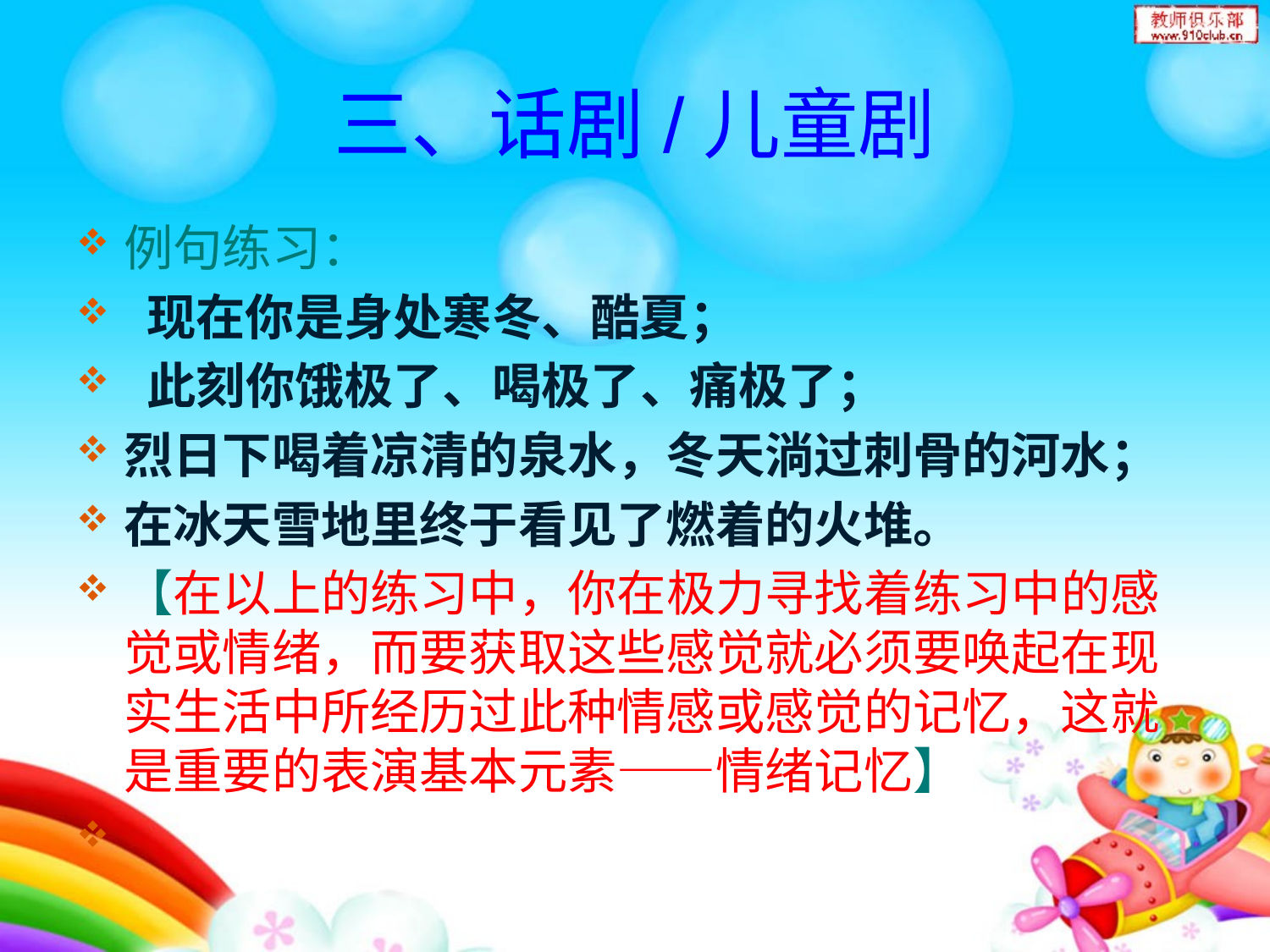

# 三、话剧/儿童剧
例句练习：
 现在你是身处寒冬、酷夏；
 此刻你饿极了、喝极了、痛极了；
烈日下喝着凉清的泉水，冬天淌过刺骨的河水；
在冰天雪地里终于看见了燃着的火堆。
【在以上的练习中，你在极力寻找着练习中的感觉或情绪，而要获取这些感觉就必须要唤起在现实生活中所经历过此种情感或感觉的记忆，这就是重要的表演基本元素——情绪记忆】